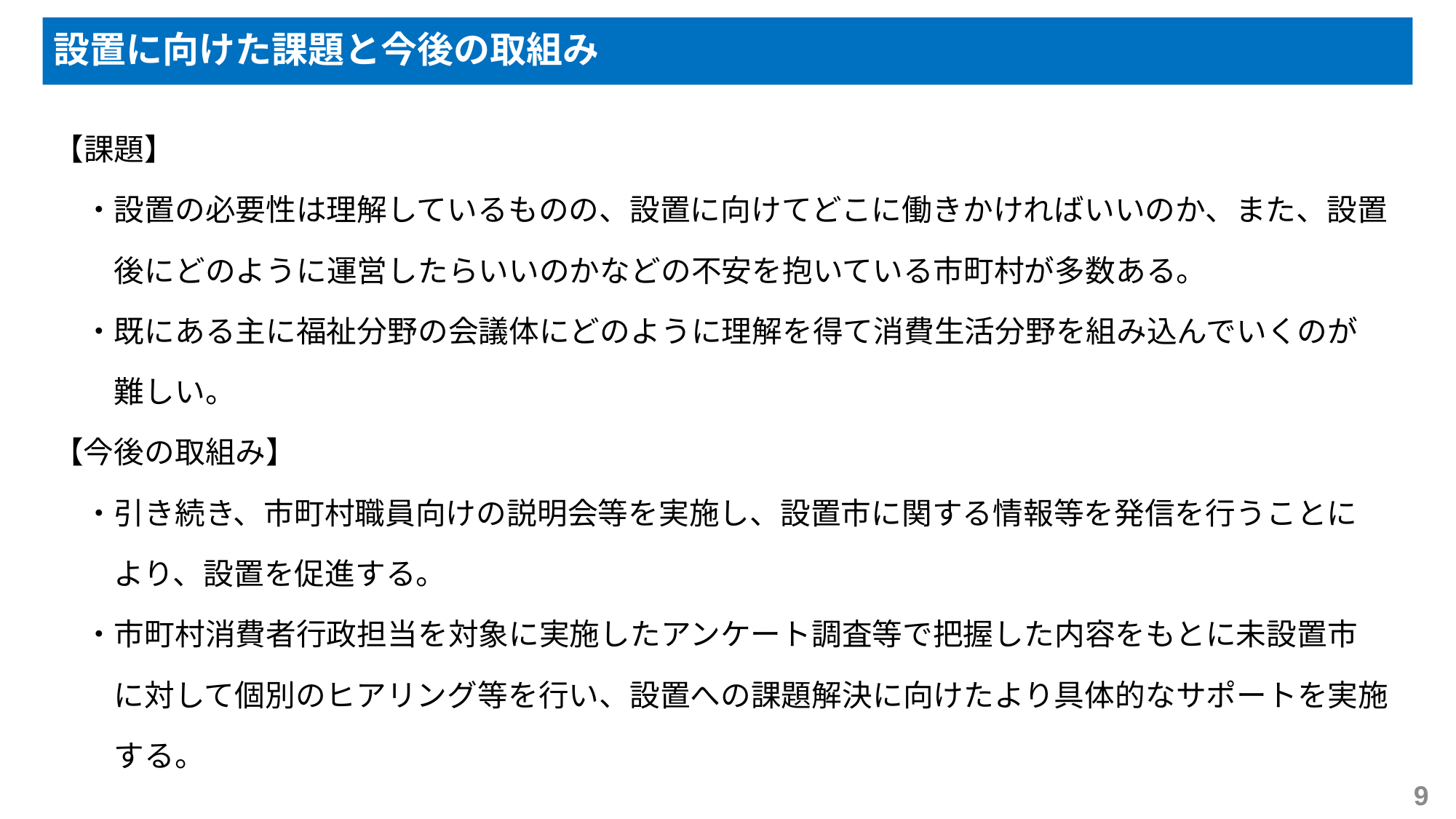

設置に向けた課題と今後の取組み
【課題】
　・設置の必要性は理解しているものの、設置に向けてどこに働きかければいいのか、また、設置
　　後にどのように運営したらいいのかなどの不安を抱いている市町村が多数ある。
　・既にある主に福祉分野の会議体にどのように理解を得て消費生活分野を組み込んでいくのが
　　難しい。
【今後の取組み】
　・引き続き、市町村職員向けの説明会等を実施し、設置市に関する情報等を発信を行うことに
　　より、設置を促進する。
　・市町村消費者行政担当を対象に実施したアンケート調査等で把握した内容をもとに未設置市
　　に対して個別のヒアリング等を行い、設置への課題解決に向けたより具体的なサポートを実施
　　する。
9